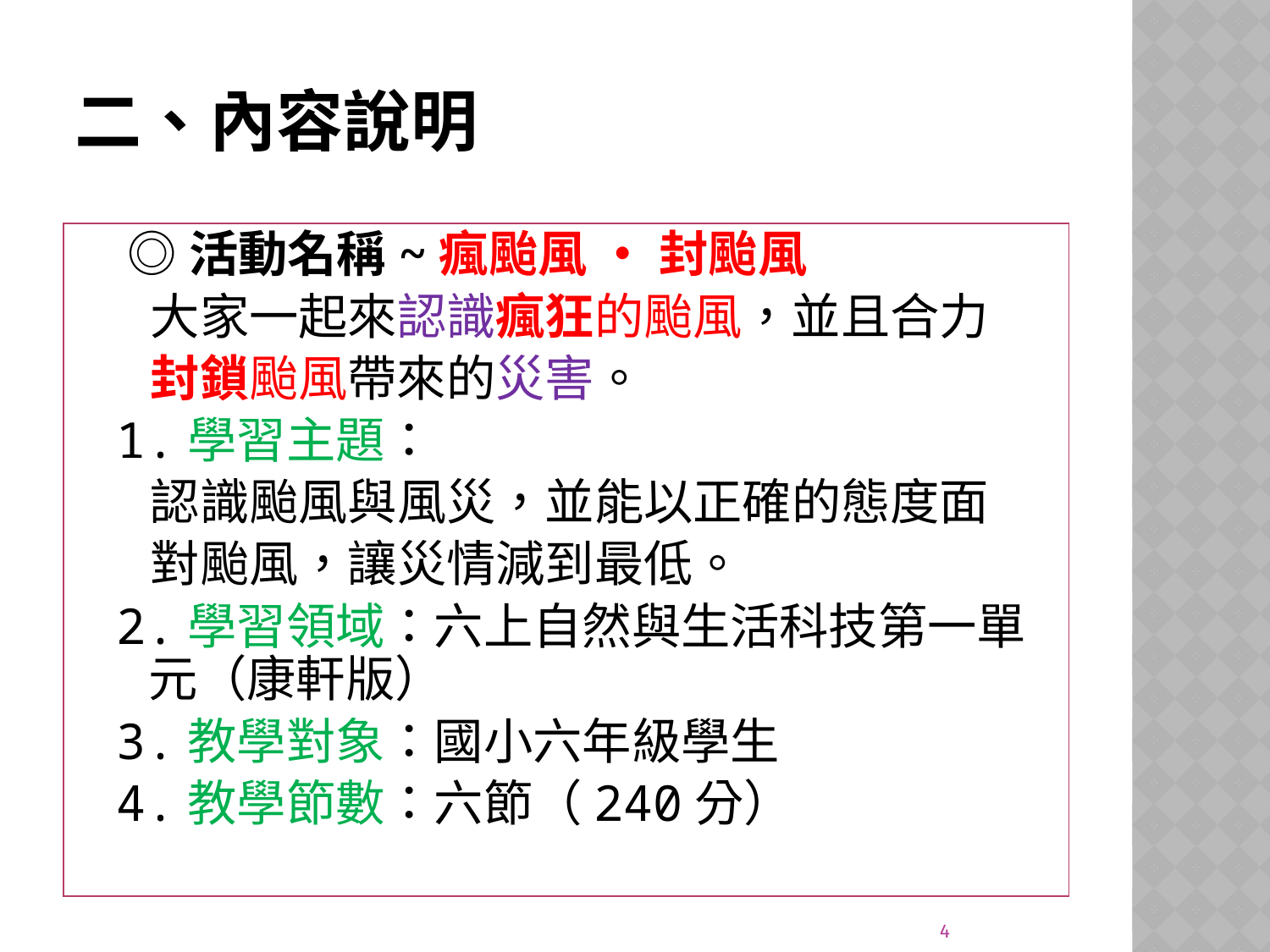

# 二、內容說明
 ◎活動名稱~瘋颱風 • 封颱風
  大家一起來認識瘋狂的颱風，並且合力
  封鎖颱風帶來的災害。
1.學習主題：
  認識颱風與風災，並能以正確的態度面
  對颱風，讓災情減到最低。
2.學習領域：六上自然與生活科技第一單元（康軒版）
3.教學對象：國小六年級學生
4.教學節數：六節（240分）

4